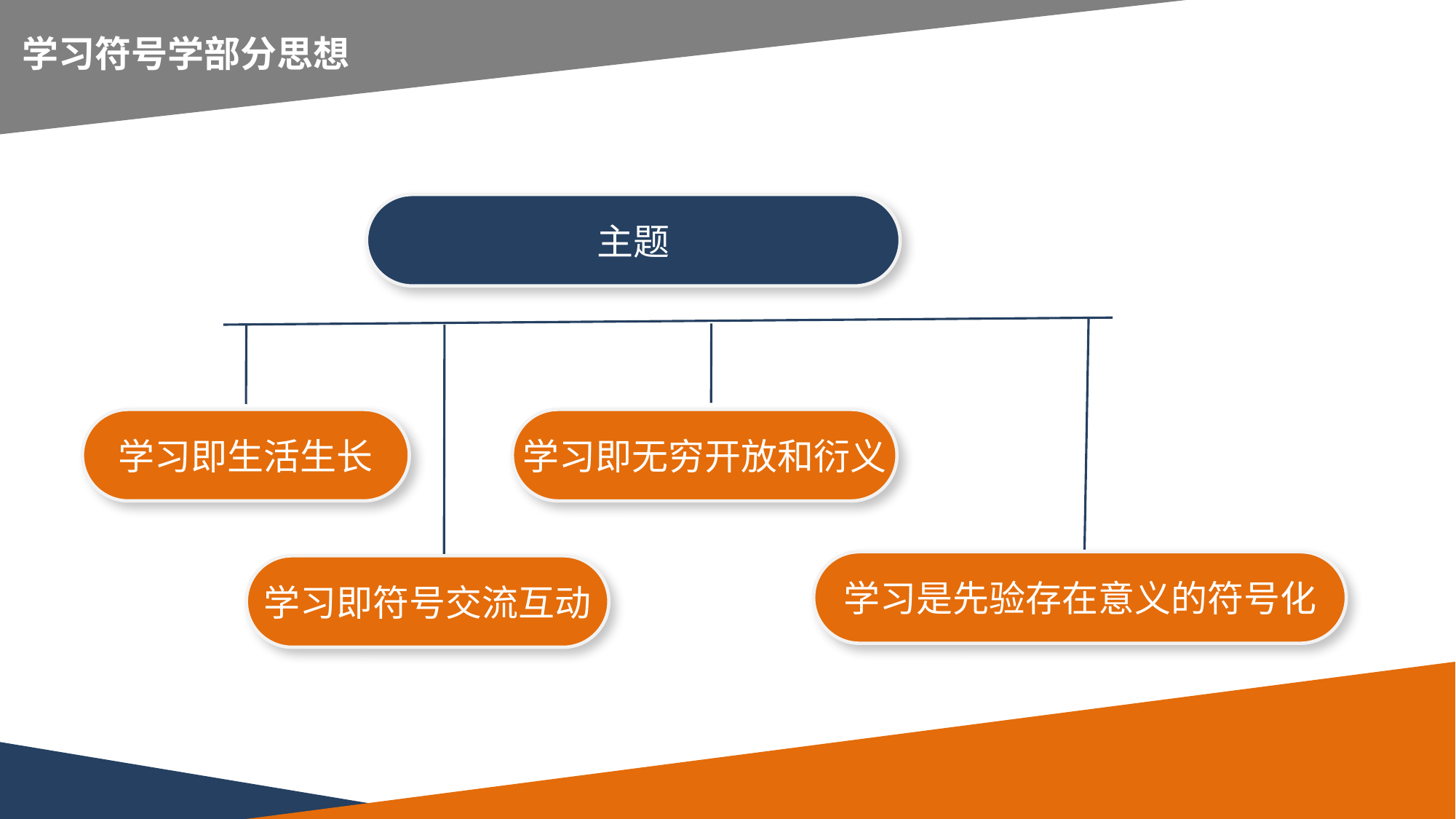

延时符
学习符号学部分思想
主题

学习即无穷开放和衍义
学习即生活生长
学习是先验存在意义的符号化
学习即符号交流互动